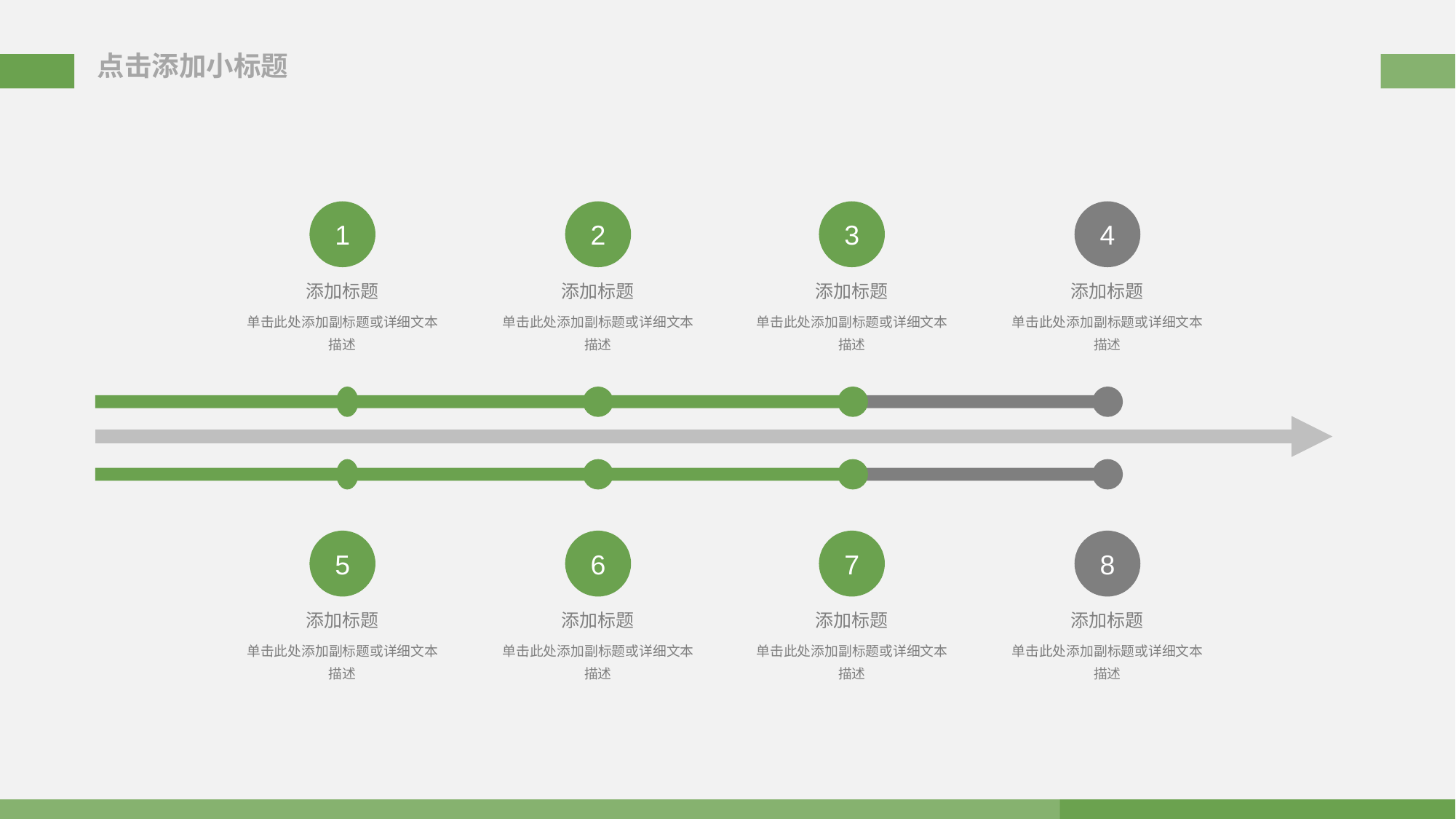

点击添加小标题

1
2
3
4
添加标题
添加标题
添加标题
添加标题
单击此处添加副标题或详细文本描述
单击此处添加副标题或详细文本描述
单击此处添加副标题或详细文本描述
单击此处添加副标题或详细文本描述

5
6
7
8
添加标题
添加标题
添加标题
添加标题
单击此处添加副标题或详细文本描述
单击此处添加副标题或详细文本描述
单击此处添加副标题或详细文本描述
单击此处添加副标题或详细文本描述